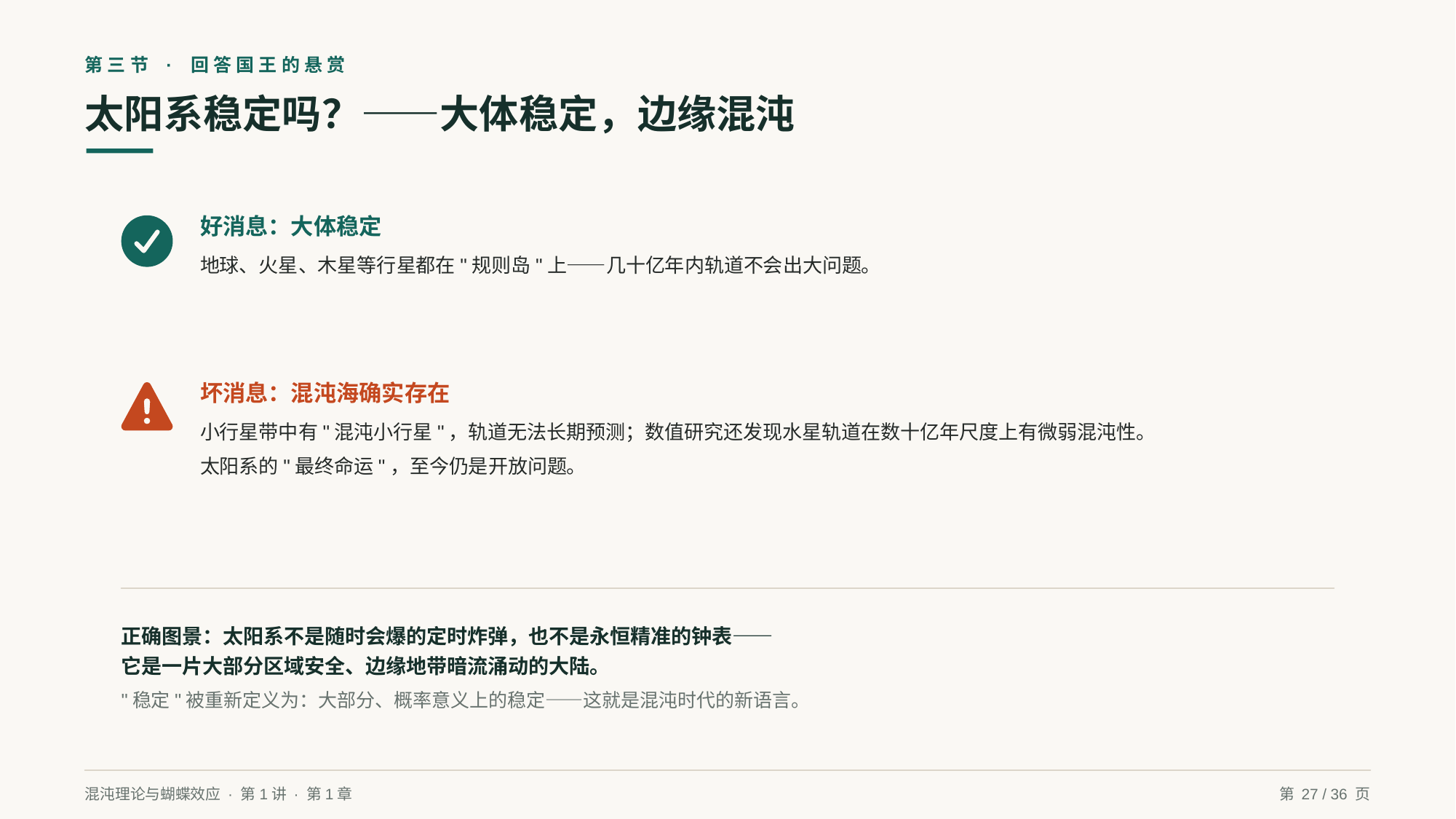

第三节 · 回答国王的悬赏
太阳系稳定吗？——大体稳定，边缘混沌

好消息：大体稳定
地球、火星、木星等行星都在"规则岛"上——几十亿年内轨道不会出大问题。

坏消息：混沌海确实存在
小行星带中有"混沌小行星"，轨道无法长期预测；数值研究还发现水星轨道在数十亿年尺度上有微弱混沌性。
太阳系的"最终命运"，至今仍是开放问题。

正确图景：太阳系不是随时会爆的定时炸弹，也不是永恒精准的钟表——
它是一片大部分区域安全、边缘地带暗流涌动的大陆。
"稳定"被重新定义为：大部分、概率意义上的稳定——这就是混沌时代的新语言。

混沌理论与蝴蝶效应 · 第1讲 · 第1章
第 27 / 36 页